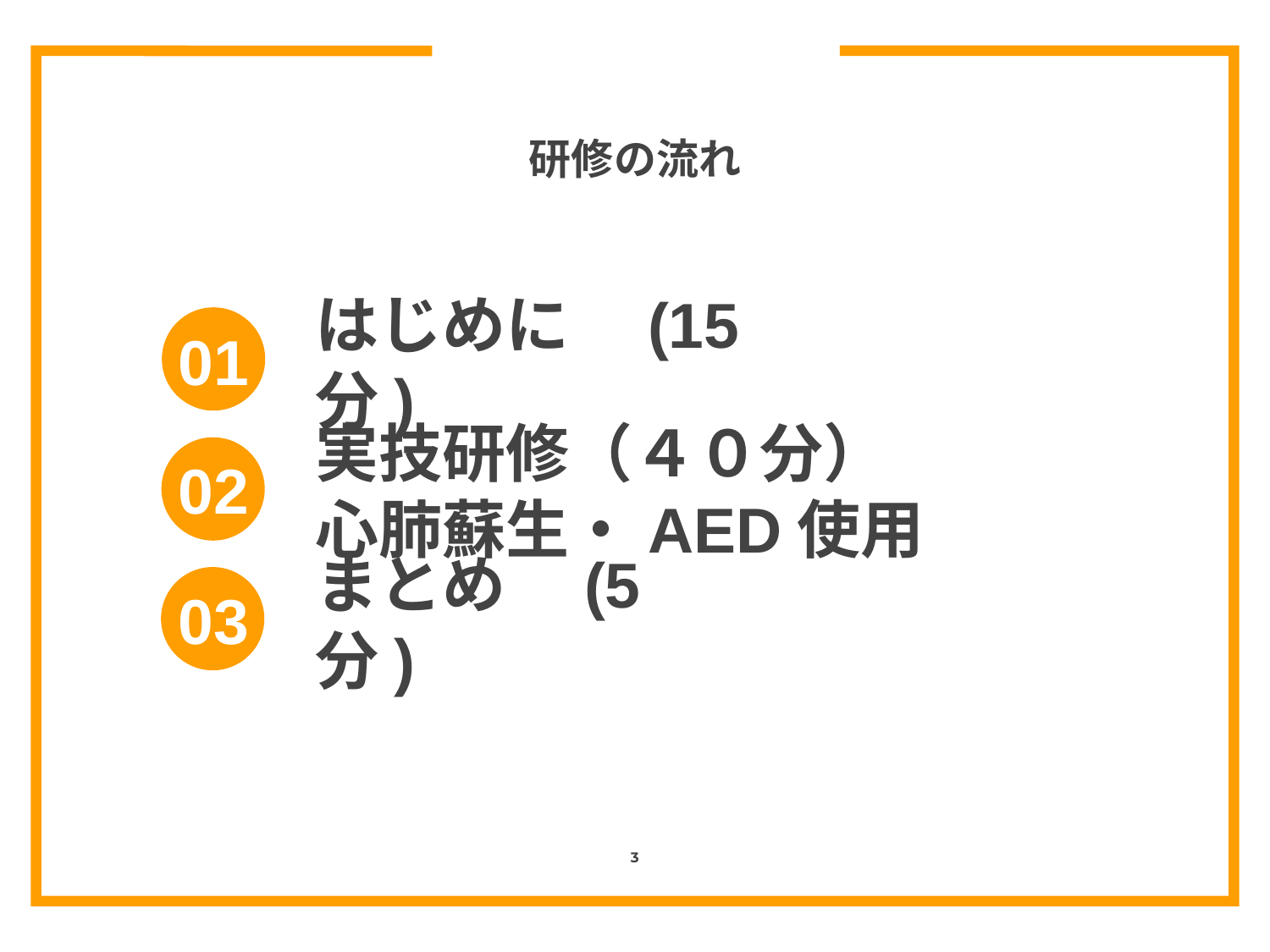

# 研修の流れ

01
はじめに　(15分)

02
実技研修（４０分）
心肺蘇生・AED使用

03
まとめ　(5分)
3